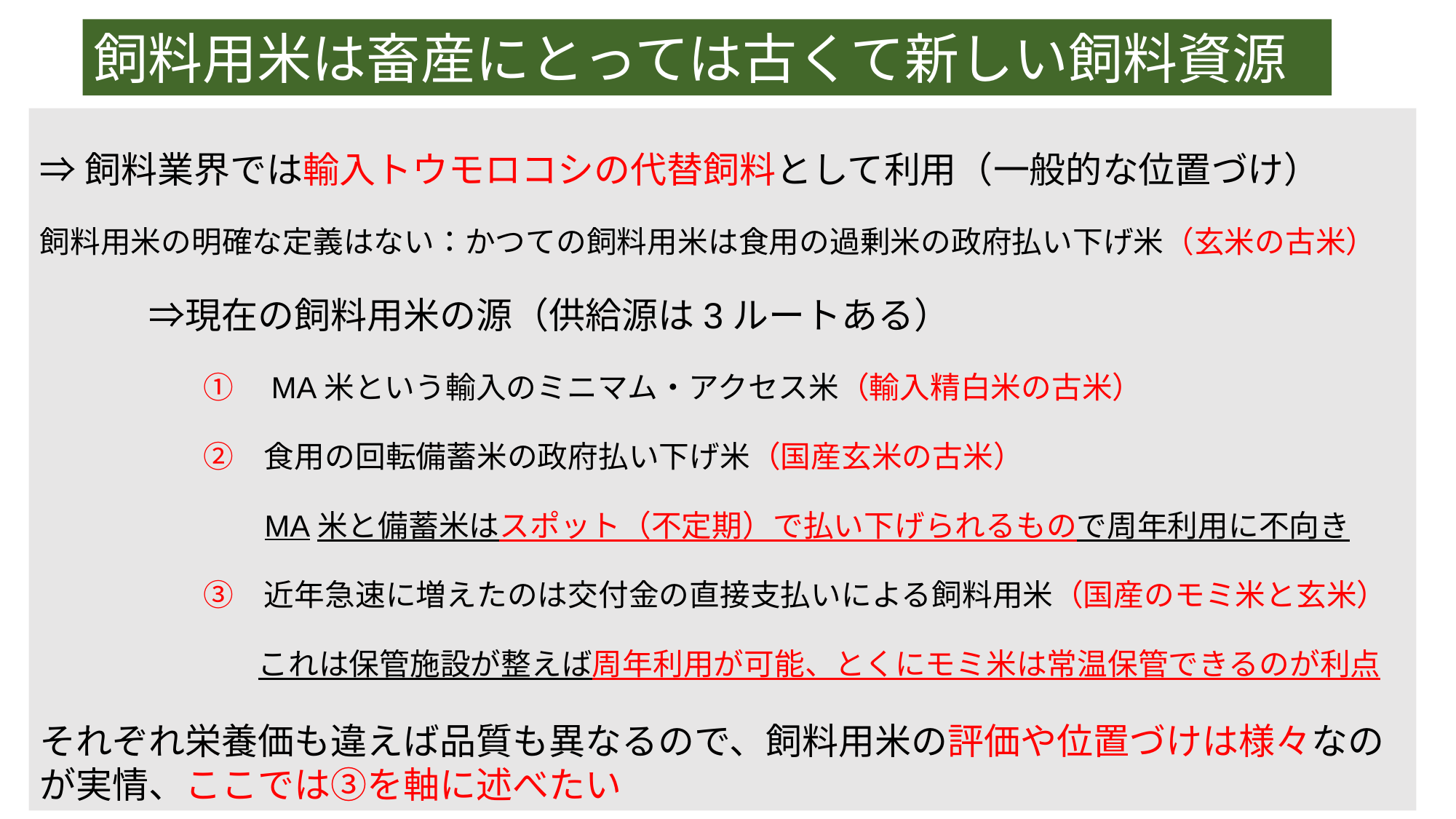

飼料用米は畜産にとっては古くて新しい飼料資源

⇒飼料業界では輸入トウモロコシの代替飼料として利用（一般的な位置づけ）

飼料用米の明確な定義はない：かつての飼料用米は食用の過剰米の政府払い下げ米（玄米の古米）

　　　　⇒現在の飼料用米の源（供給源は3ルートある）

　　　　　　①　MA米という輸入のミニマム・アクセス米（輸入精白米の古米）

　　　　　　②　食用の回転備蓄米の政府払い下げ米（国産玄米の古米）

　　　　　　　　MA米と備蓄米はスポット（不定期）で払い下げられるもので周年利用に不向き
　　　　　　　　　　　　　　　
　　　　　　③　近年急速に増えたのは交付金の直接支払いによる飼料用米（国産のモミ米と玄米）

　　　　　　　　これは保管施設が整えば周年利用が可能、とくにモミ米は常温保管できるのが利点

それぞれ栄養価も違えば品質も異なるので、飼料用米の評価や位置づけは様々なのが実情、ここでは③を軸に述べたい